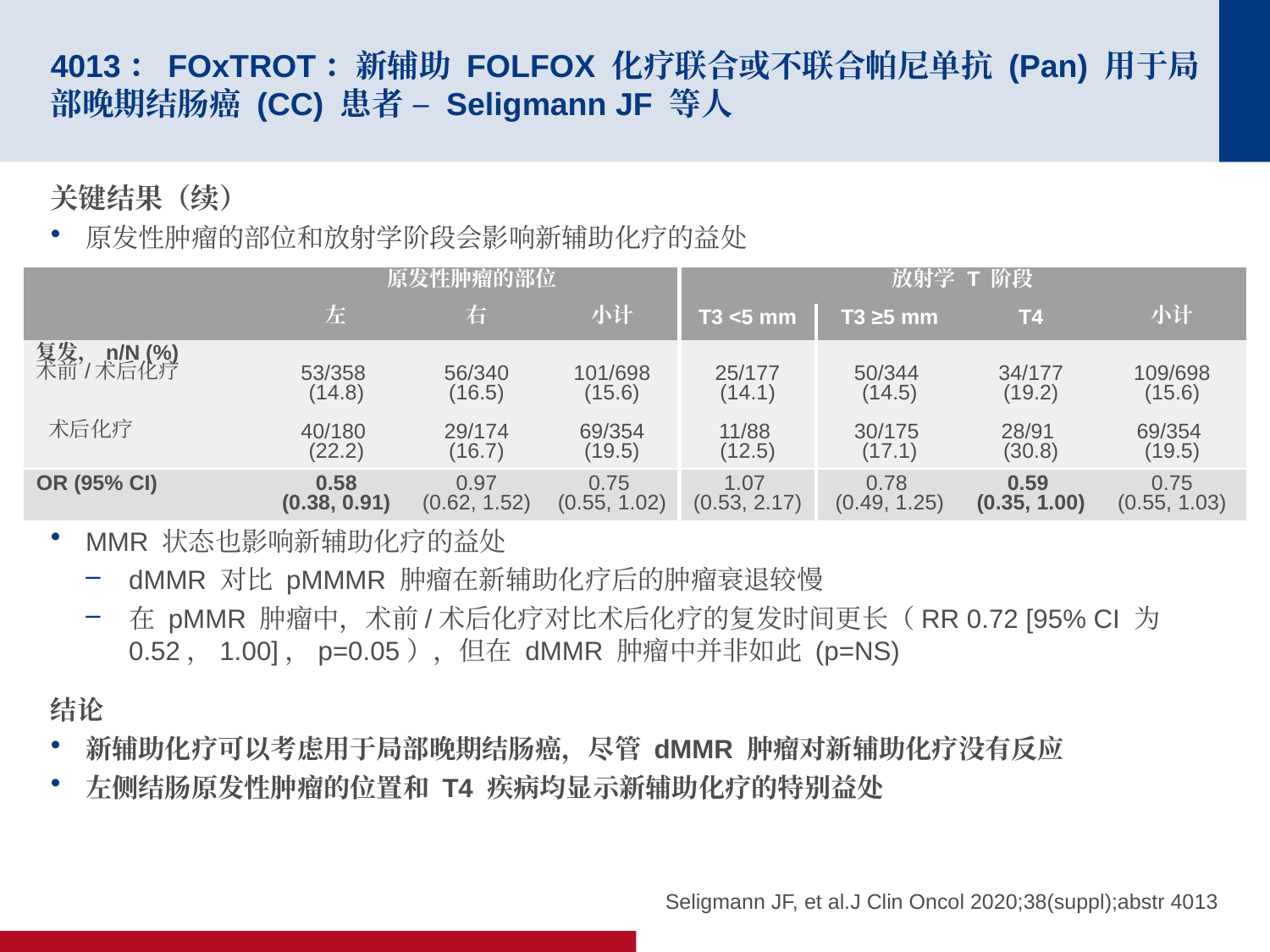

# 4013：FOxTROT：新辅助 FOLFOX 化疗联合或不联合帕尼单抗 (Pan) 用于局部晚期结肠癌 (CC) 患者 – Seligmann JF 等人
关键结果（续）
原发性肿瘤的部位和放射学阶段会影响新辅助化疗的益处
MMR 状态也影响新辅助化疗的益处
dMMR 对比 pMMMR 肿瘤在新辅助化疗后的肿瘤衰退较慢
在 pMMR 肿瘤中，术前/术后化疗对比术后化疗的复发时间更长（RR 0.72 [95% CI 为 0.52，1.00]，p=0.05），但在 dMMR 肿瘤中并非如此 (p=NS)
结论
新辅助化疗可以考虑用于局部晚期结肠癌，尽管 dMMR 肿瘤对新辅助化疗没有反应
左侧结肠原发性肿瘤的位置和 T4 疾病均显示新辅助化疗的特别益处
|  | 原发性肿瘤的部位 |  |  | 放射学 T 阶段 |  |  |  |
| --- | --- | --- | --- | --- | --- | --- | --- |
|  | 左 | 右 | 小计 | T3 <5 mm | T3 ≥5 mm | T4 | 小计 |
| 复发，n/N (%) 术前/术后化疗 术后化疗 | 53/358 (14.8) 40/180 (22.2) | 56/340 (16.5) 29/174 (16.7) | 101/698 (15.6) 69/354 (19.5) | 25/177 (14.1) 11/88 (12.5) | 50/344 (14.5) 30/175 (17.1) | 34/177 (19.2) 28/91 (30.8) | 109/698 (15.6) 69/354 (19.5) |
| OR (95% CI) | 0.58 (0.38, 0.91) | 0.97 (0.62, 1.52) | 0.75 (0.55, 1.02) | 1.07 (0.53, 2.17) | 0.78 (0.49, 1.25) | 0.59 (0.35, 1.00) | 0.75 (0.55, 1.03) |
Seligmann JF, et al.J Clin Oncol 2020;38(suppl);abstr 4013